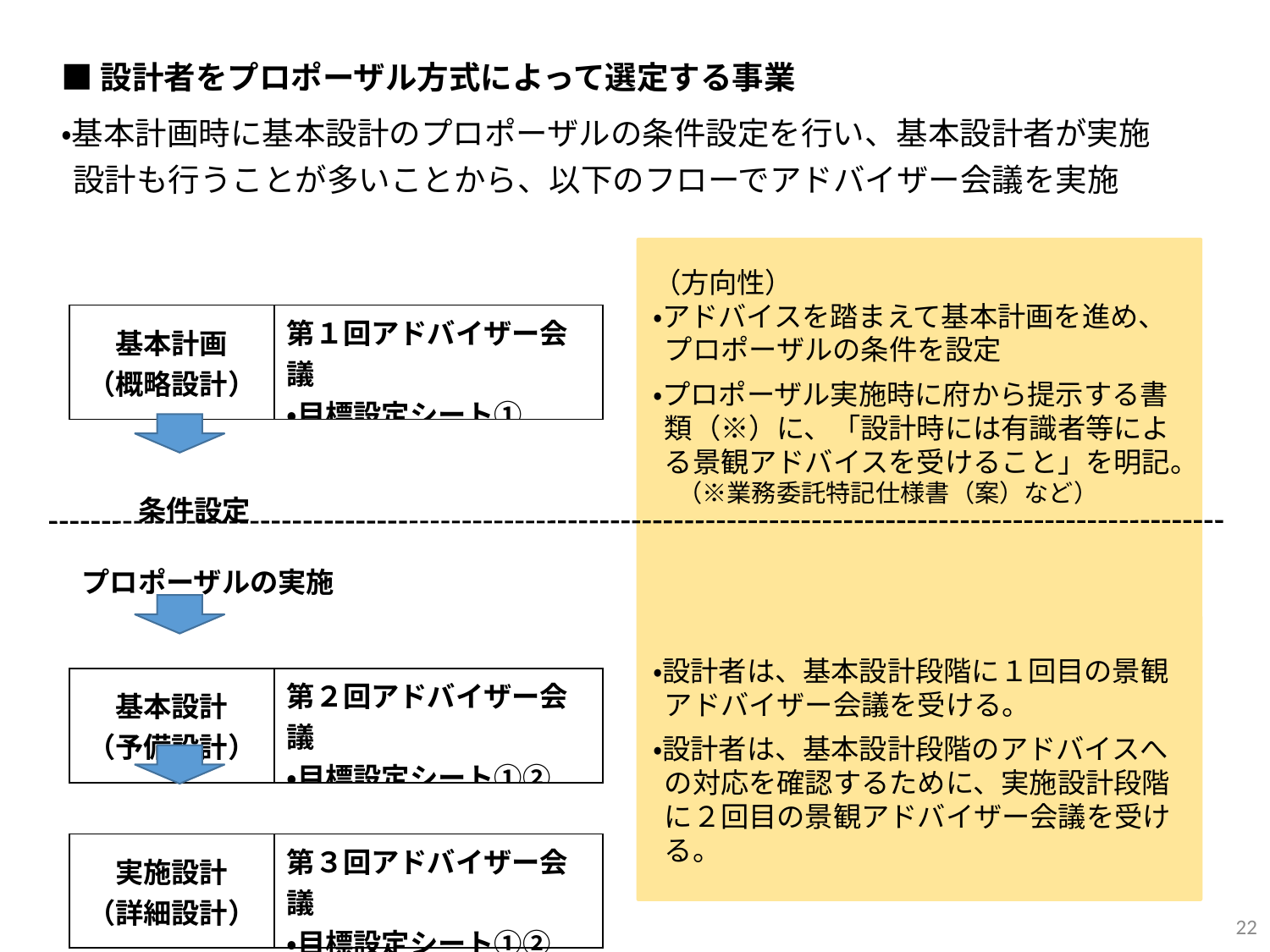

■設計者をプロポーザル方式によって選定する事業
・基本計画時に基本設計のプロポーザルの条件設定を行い、基本設計者が実施設計も行うことが多いことから、以下のフローでアドバイザー会議を実施

（方向性）
・アドバイスを踏まえて基本計画を進め、プロポーザルの条件を設定
・プロポーザル実施時に府から提示する書類（※）に、「設計時には有識者等による景観アドバイスを受けること」を明記。
　（※業務委託特記仕様書（案）など）

・設計者は、基本設計段階に１回目の景観アドバイザー会議を受ける。
・設計者は、基本設計段階のアドバイスへの対応を確認するために、実施設計段階に２回目の景観アドバイザー会議を受ける。
| 基本計画 （概略設計） | 第１回アドバイザー会議　 ・目標設定シート① |
| --- | --- |
| 条件設定 プロポーザルの実施 |  |
| 基本設計 （予備設計） | 第２回アドバイザー会議 ・目標設定シート①② |
|  |  |
| 実施設計 （詳細設計） | 第３回アドバイザー会議 ・目標設定シート①② |

22